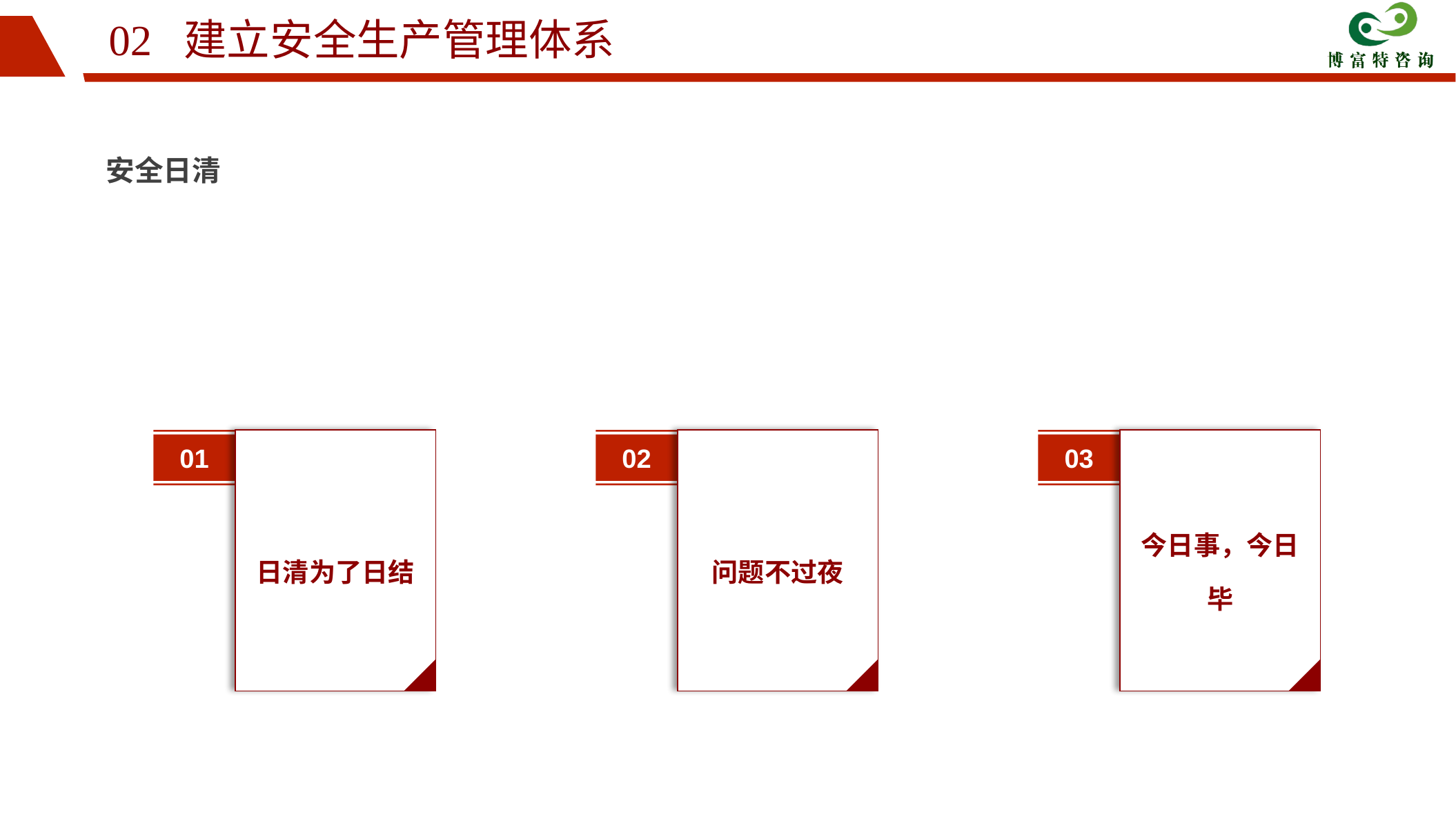

02  建立安全生产管理体系

安全日清
01
日清为了日结

02
问题不过夜

03
今日事，今日毕